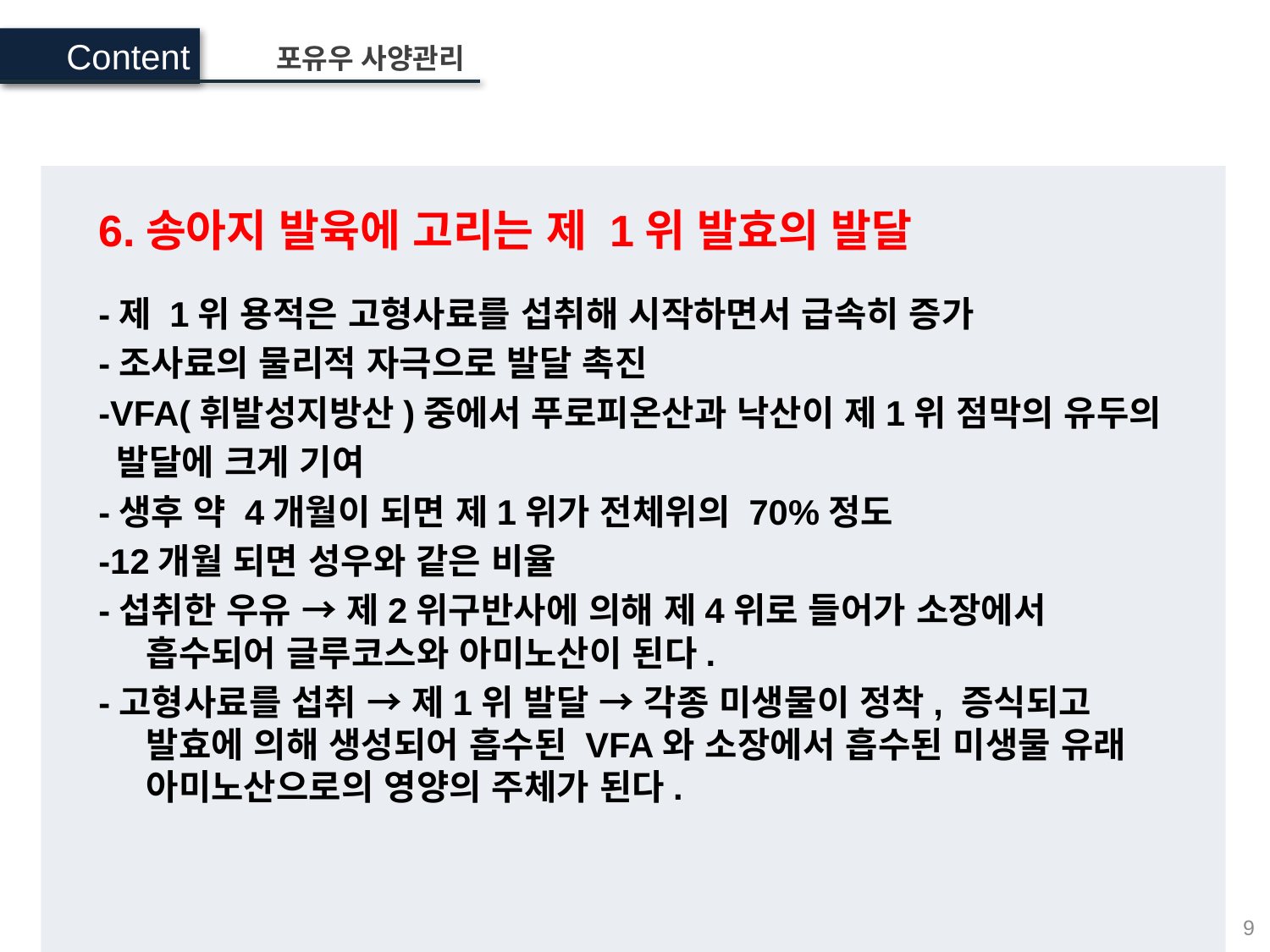

Content
포유우 사양관리

6.송아지 발육에 고리는 제 1위 발효의 발달

-제 1위 용적은 고형사료를 섭취해 시작하면서 급속히 증가
-조사료의 물리적 자극으로 발달 촉진
-VFA(휘발성지방산)중에서 푸로피온산과 낙산이 제1위 점막의 유두의
 발달에 크게 기여
-생후 약 4개월이 되면 제1위가 전체위의 70%정도
-12개월 되면 성우와 같은 비율
-섭취한 우유 → 제2위구반사에 의해 제4위로 들어가 소장에서 흡수되어 글루코스와 아미노산이 된다.
-고형사료를 섭취 → 제1위 발달 → 각종 미생물이 정착, 증식되고 발효에 의해 생성되어 흡수된 VFA와 소장에서 흡수된 미생물 유래 아미노산으로의 영양의 주체가 된다.

9